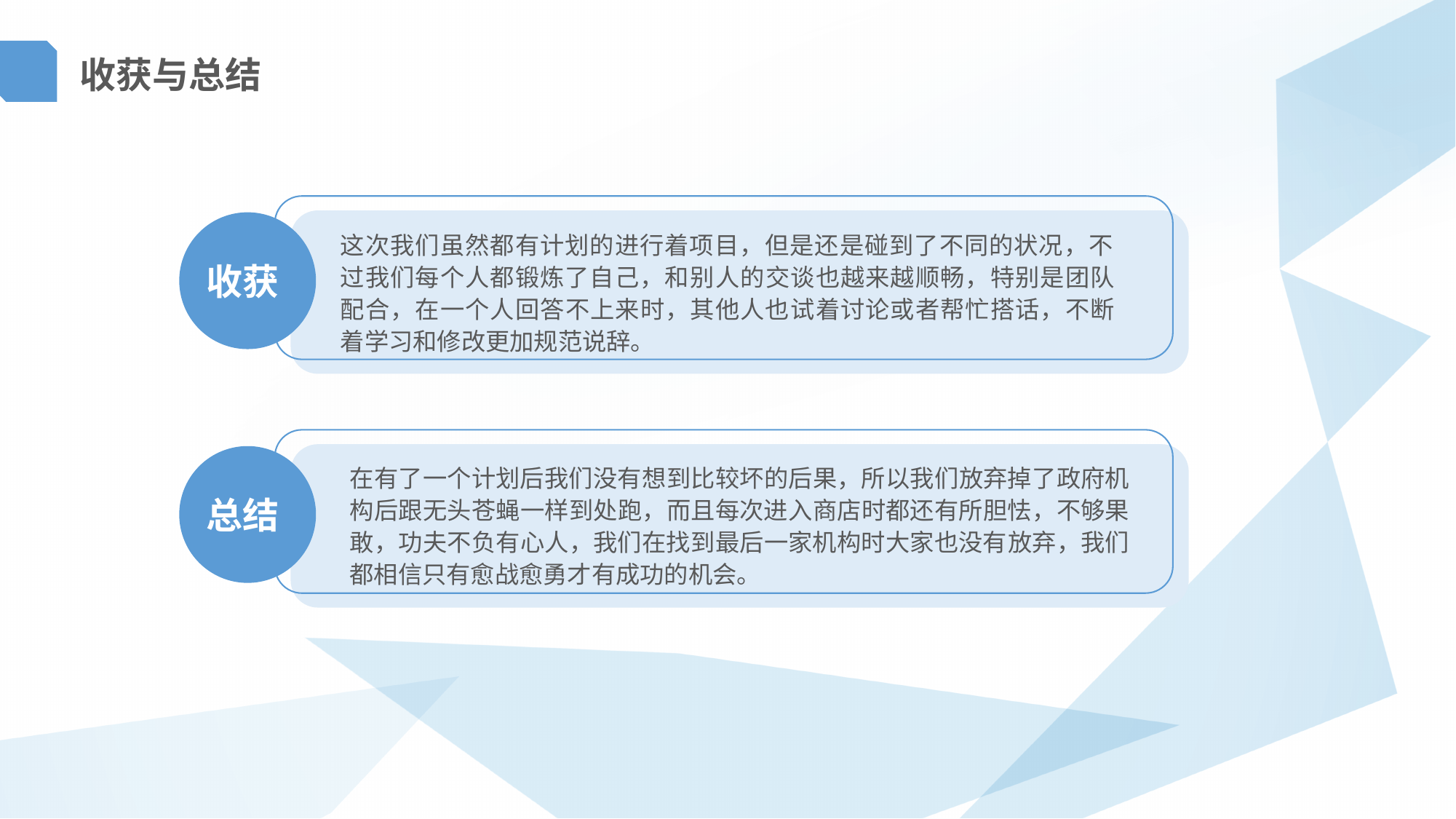

收获与总结

这次我们虽然都有计划的进行着项目，但是还是碰到了不同的状况，不过我们每个人都锻炼了自己，和别人的交谈也越来越顺畅，特别是团队配合，在一个人回答不上来时，其他人也试着讨论或者帮忙搭话，不断着学习和修改更加规范说辞。
收获

在有了一个计划后我们没有想到比较坏的后果，所以我们放弃掉了政府机构后跟无头苍蝇一样到处跑，而且每次进入商店时都还有所胆怯，不够果敢，功夫不负有心人，我们在找到最后一家机构时大家也没有放弃，我们都相信只有愈战愈勇才有成功的机会。
总结